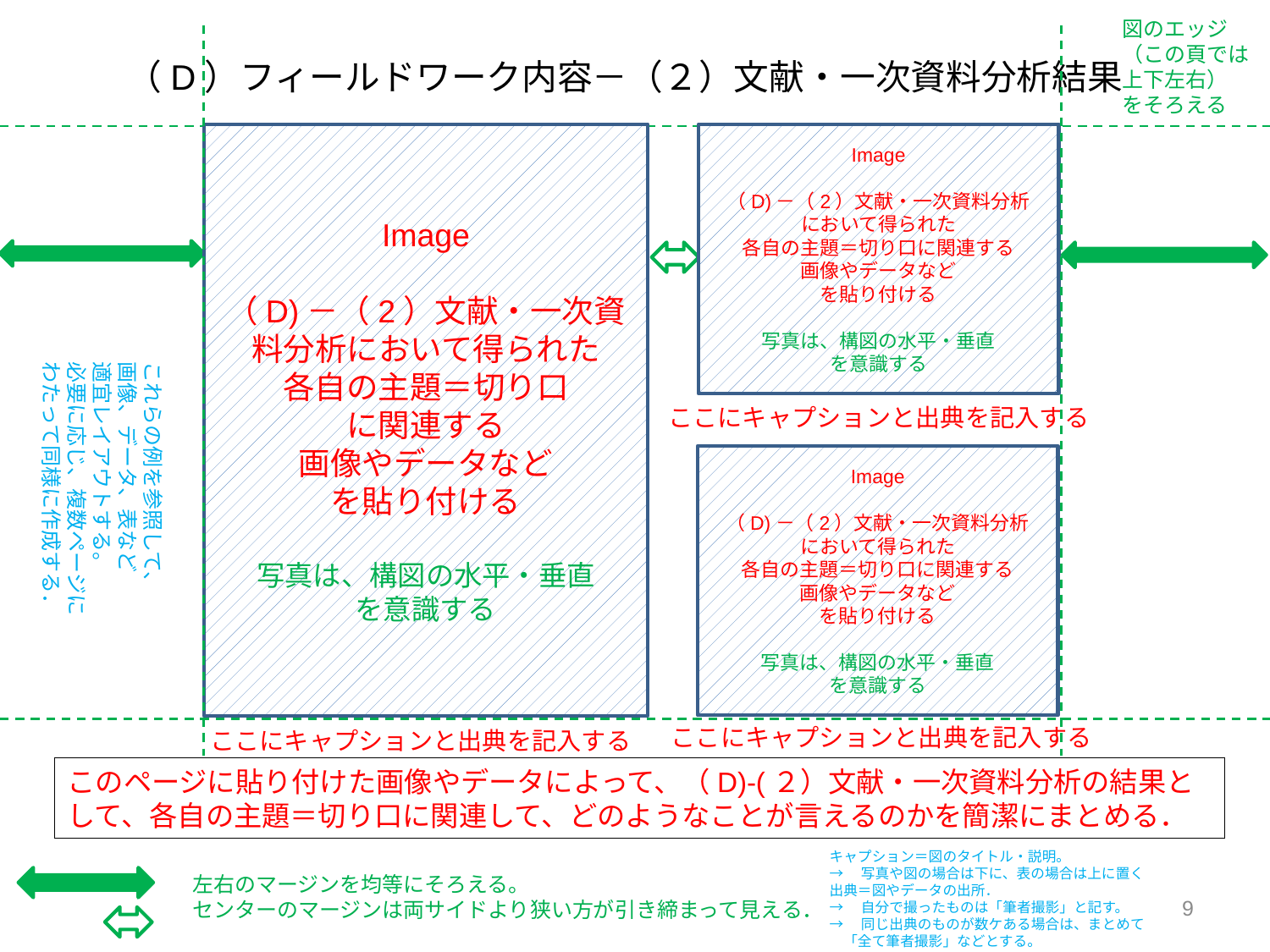

図のエッジ
（この頁では
上下左右）
をそろえる
# （D）フィールドワーク内容－（２）文献・一次資料分析結果
Image

（D)－（2）文献・一次資料分析
において得られた
各自の主題＝切り口に関連する
画像やデータなど
を貼り付ける

写真は、構図の水平・垂直
を意識する
Image

（D)－（2）文献・一次資料分析において得られた
各自の主題＝切り口
に関連する
画像やデータなど
を貼り付ける

写真は、構図の水平・垂直
を意識する
ここにキャプションと出典を記入する
ここにキャプションと出典を記入する

これらの例を参照して、
画像、データ、表など
適宜レイアウトする。
必要に応じ、複数ページに
わたって同様に作成する．
Image

（D)－（2）文献・一次資料分析
において得られた
各自の主題＝切り口に関連する
画像やデータなど
を貼り付ける

写真は、構図の水平・垂直
を意識する
ここにキャプションと出典を記入する
このページに貼り付けた画像やデータによって、（D)-(２）文献・一次資料分析の結果として、各自の主題＝切り口に関連して、どのようなことが言えるのかを簡潔にまとめる．
キャプション＝図のタイトル・説明。
→　写真や図の場合は下に、表の場合は上に置く
出典＝図やデータの出所．
→　自分で撮ったものは「筆者撮影」と記す。
→　同じ出典のものが数ケある場合は、まとめて
　「全て筆者撮影」などとする。
左右のマージンを均等にそろえる。
センターのマージンは両サイドより狭い方が引き締まって見える．

9